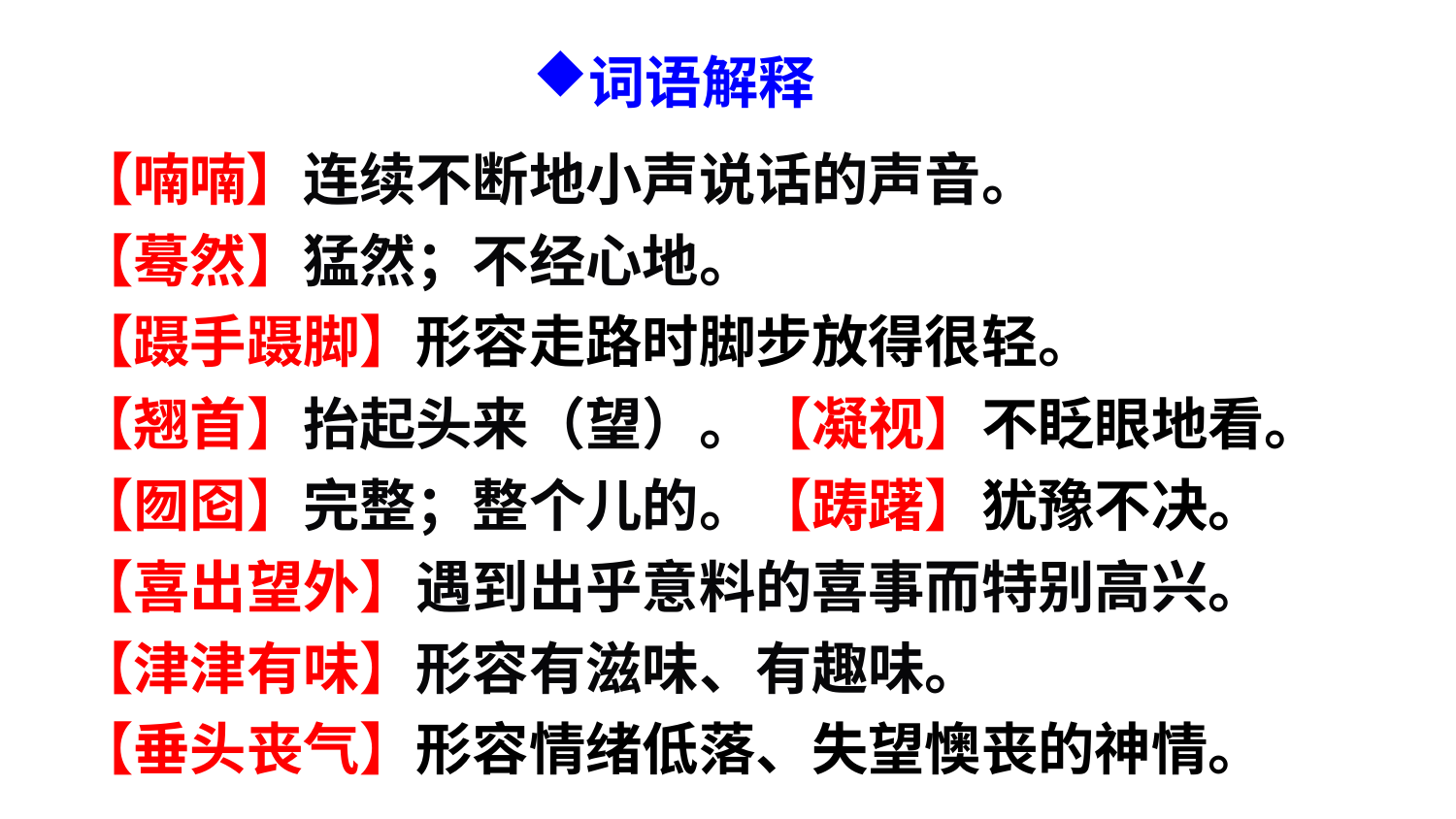

词语解释
【喃喃】连续不断地小声说话的声音。
【蓦然】猛然；不经心地。
【蹑手蹑脚】形容走路时脚步放得很轻。
【翘首】抬起头来（望）。【凝视】不眨眼地看。
【囫囵】完整；整个儿的。【踌躇】犹豫不决。
【喜出望外】遇到出乎意料的喜事而特别高兴。
【津津有味】形容有滋味、有趣味。
【垂头丧气】形容情绪低落、失望懊丧的神情。